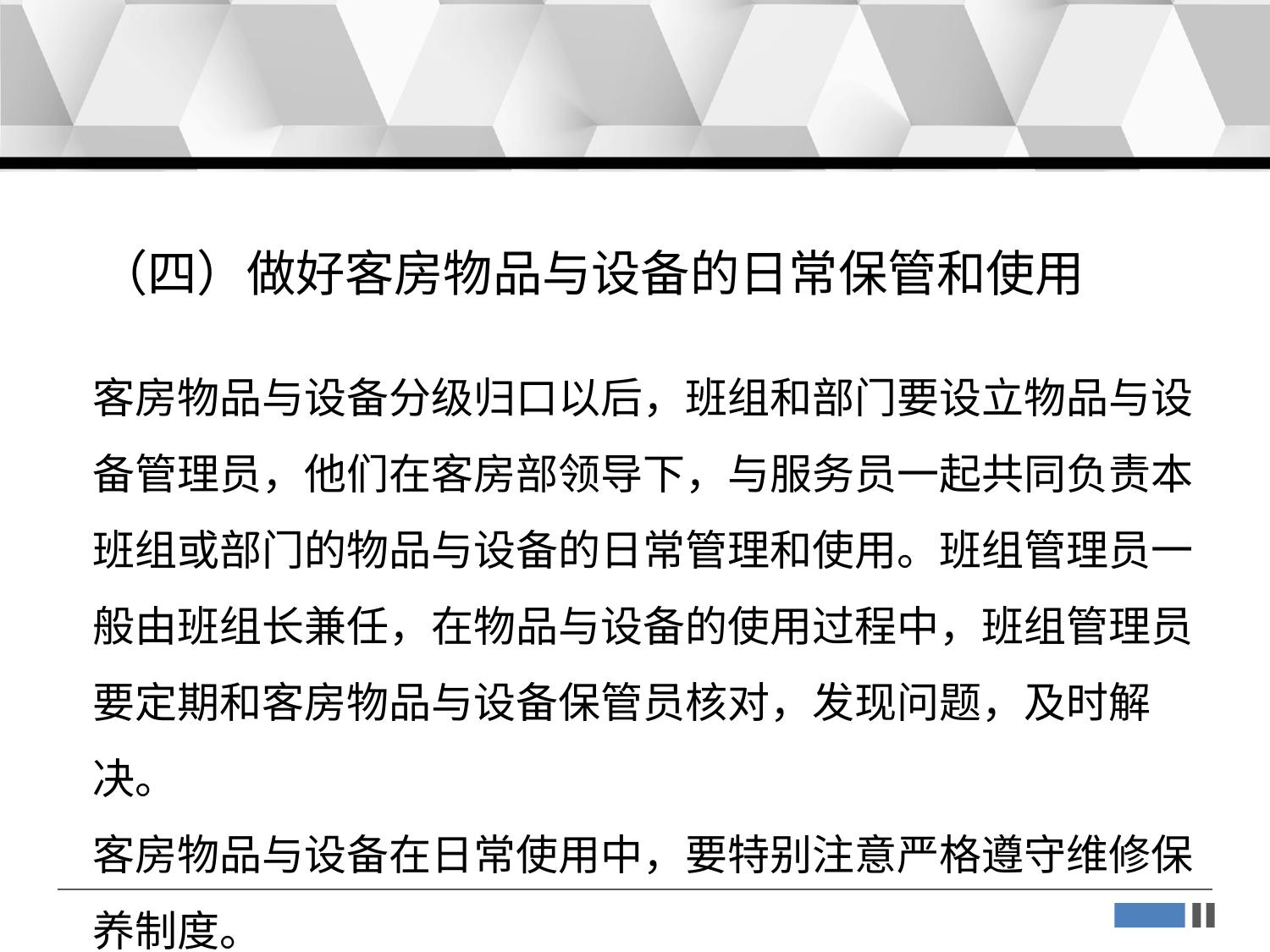

（四）做好客房物品与设备的日常保管和使用
客房物品与设备分级归口以后，班组和部门要设立物品与设备管理员，他们在客房部领导下，与服务员一起共同负责本班组或部门的物品与设备的日常管理和使用。班组管理员一般由班组长兼任，在物品与设备的使用过程中，班组管理员要定期和客房物品与设备保管员核对，发现问题，及时解决。
客房物品与设备在日常使用中，要特别注意严格遵守维修保养制度。